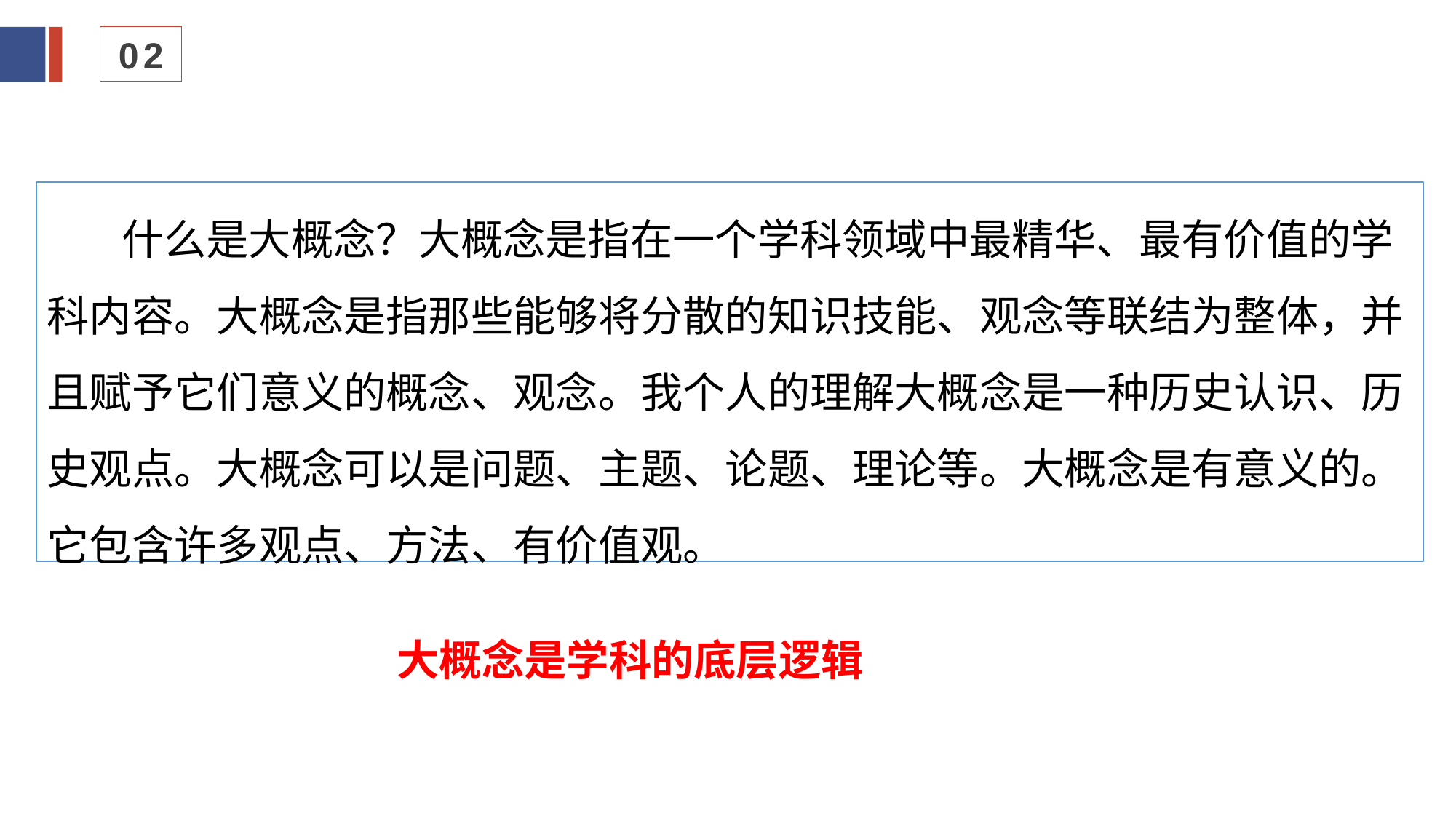

02

           什么是大概念？大概念是指在一个学科领域中最精华、最有价值的学科内容。大概念是指那些能够将分散的知识技能、观念等联结为整体，并且赋予它们意义的概念、观念。我个人的理解大概念是一种历史认识、历史观点。大概念可以是问题、主题、论题、理论等。大概念是有意义的。它包含许多观点、方法、有价值观。

                       大概念是学科的底层逻辑